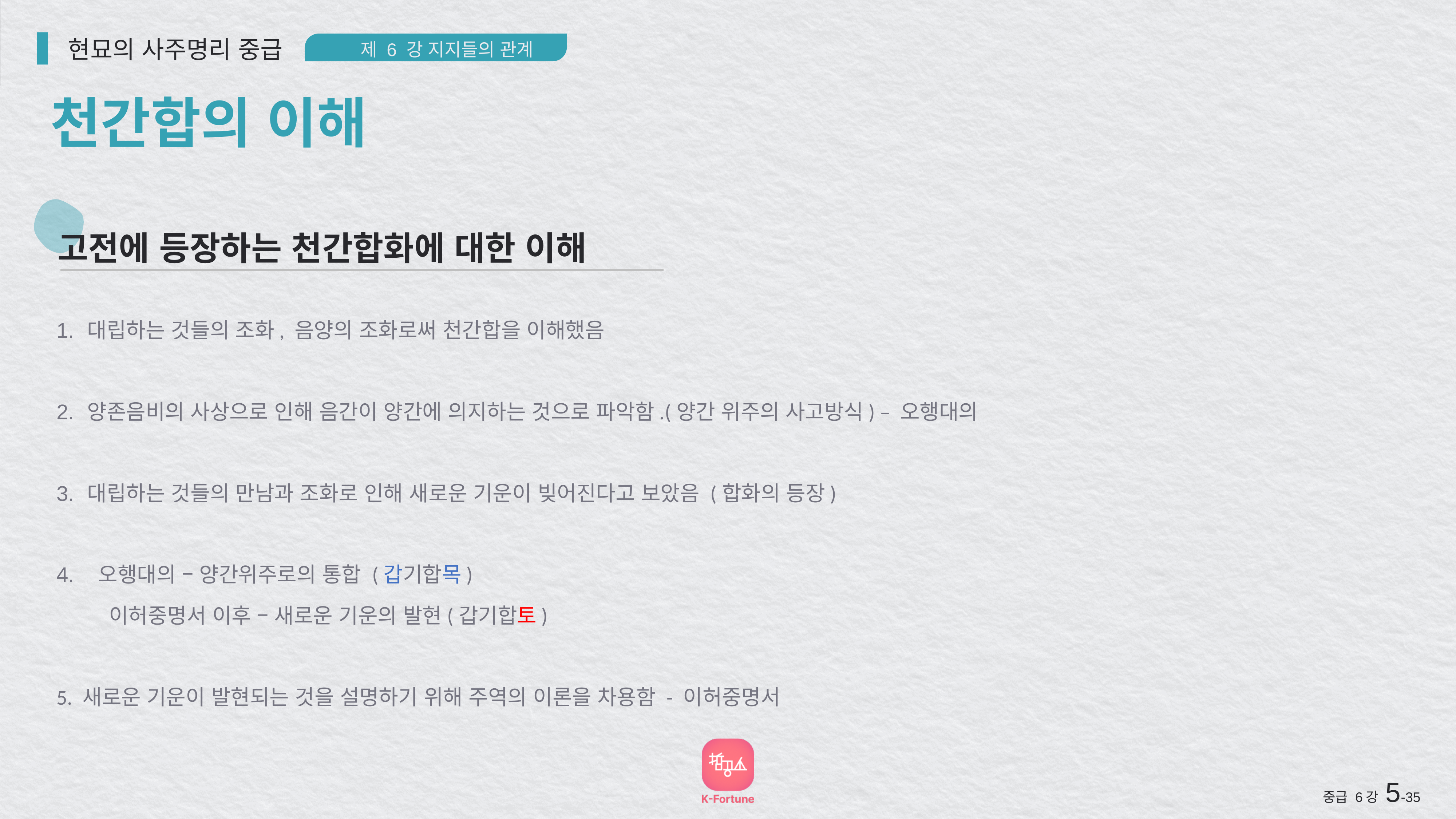

현묘의 사주명리 중급

제 6 강 지지들의 관계
천간합의 이해

고전에 등장하는 천간합화에 대한 이해

대립하는 것들의 조화, 음양의 조화로써 천간합을 이해했음

양존음비의 사상으로 인해 음간이 양간에 의지하는 것으로 파악함.(양간 위주의 사고방식) – 오행대의

대립하는 것들의 만남과 조화로 인해 새로운 기운이 빚어진다고 보았음 (합화의 등장)

 오행대의 – 양간위주로의 통합 (갑기합목)
        이허중명서 이후 – 새로운 기운의 발현(갑기합토)

5. 새로운 기운이 발현되는 것을 설명하기 위해 주역의 이론을 차용함 - 이허중명서